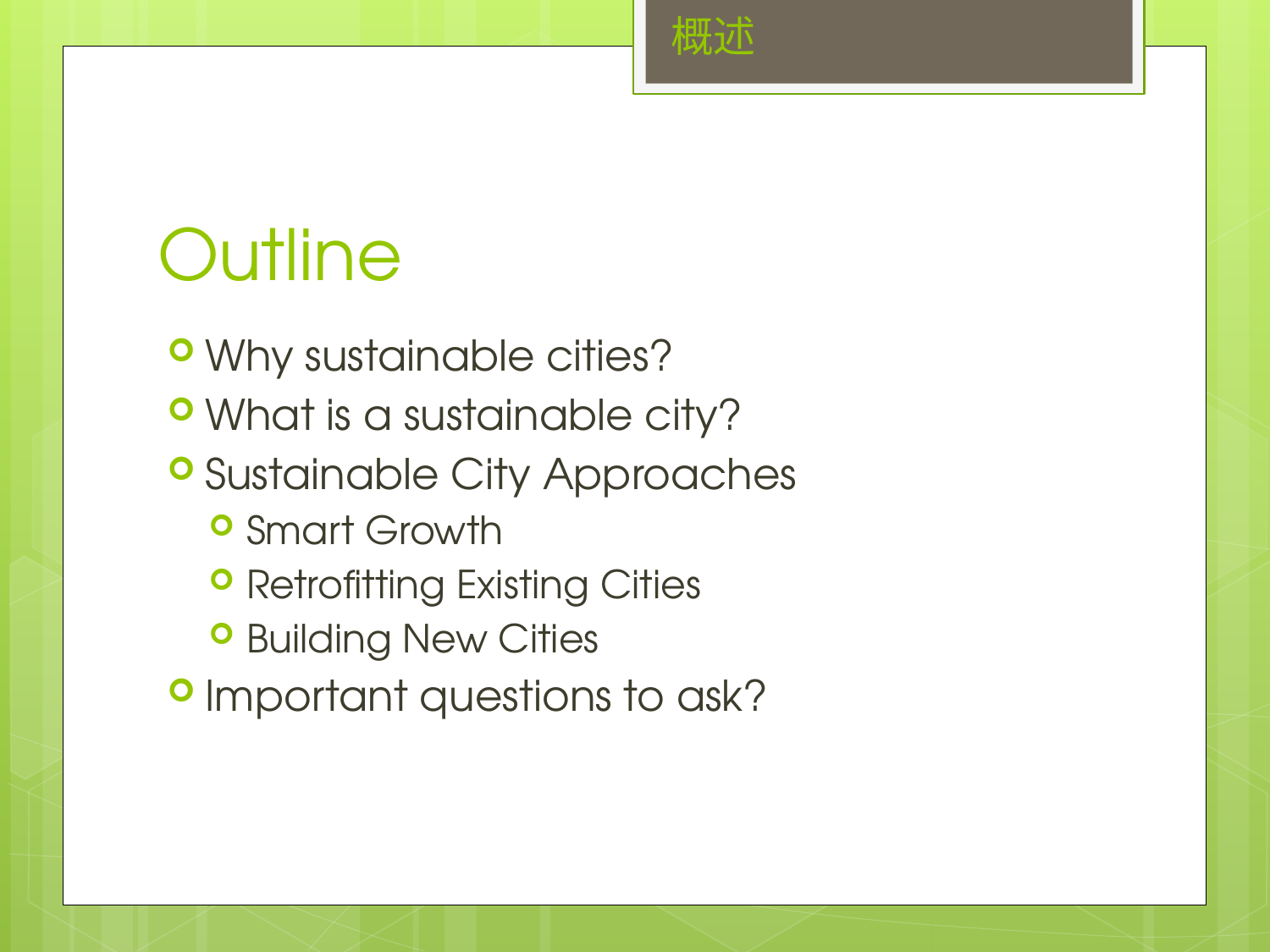

概述
# Outline
Why sustainable cities?
What is a sustainable city?
Sustainable City Approaches
Smart Growth
Retrofitting Existing Cities
Building New Cities
Important questions to ask?